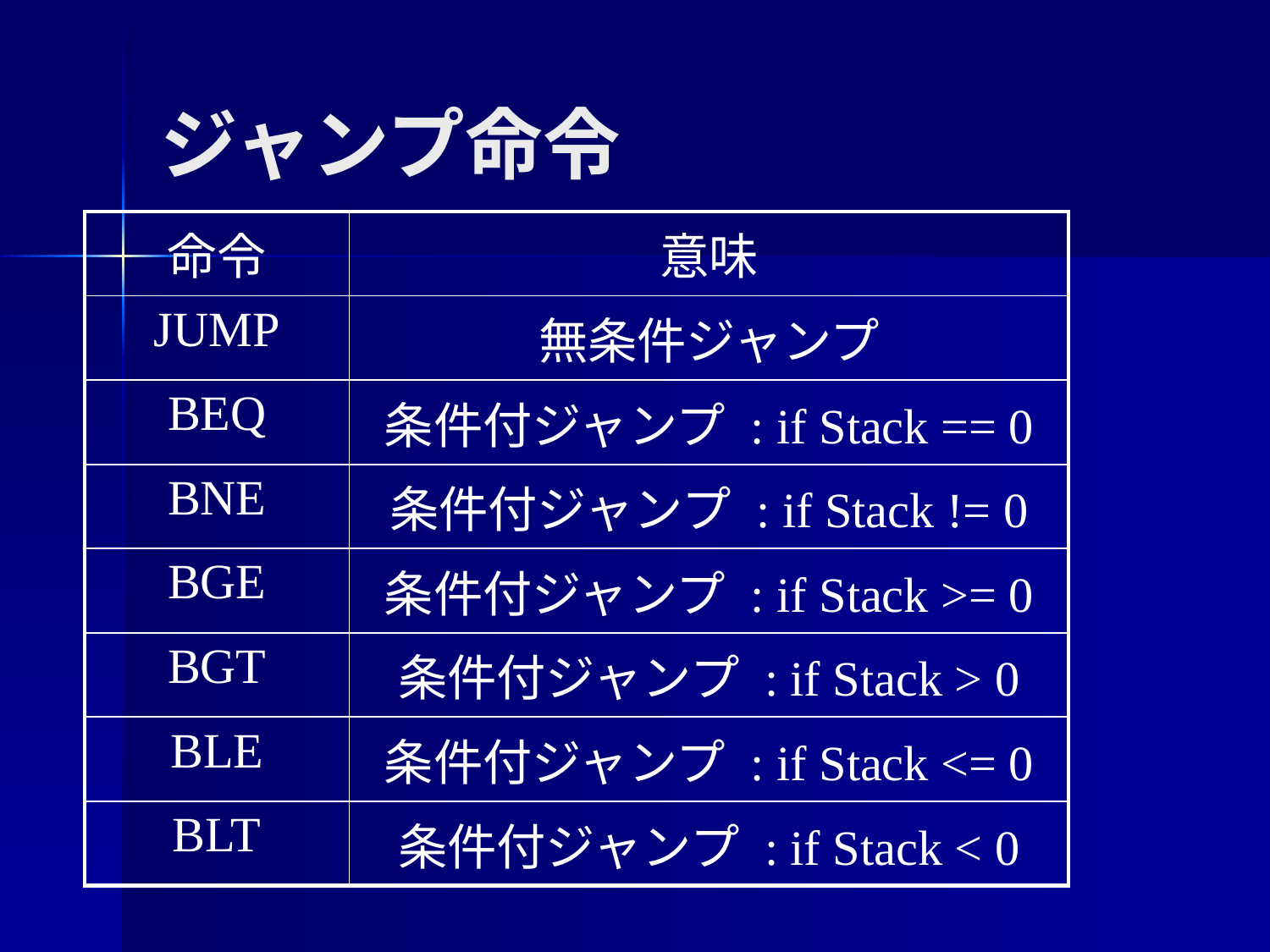

ジャンプ命令
| 命令 | 意味 |
| --- | --- |
| JUMP | 無条件ジャンプ |
| BEQ | 条件付ジャンプ : if Stack == 0 |
| BNE | 条件付ジャンプ : if Stack != 0 |
| BGE | 条件付ジャンプ : if Stack >= 0 |
| BGT | 条件付ジャンプ : if Stack > 0 |
| BLE | 条件付ジャンプ : if Stack <= 0 |
| BLT | 条件付ジャンプ : if Stack < 0 |